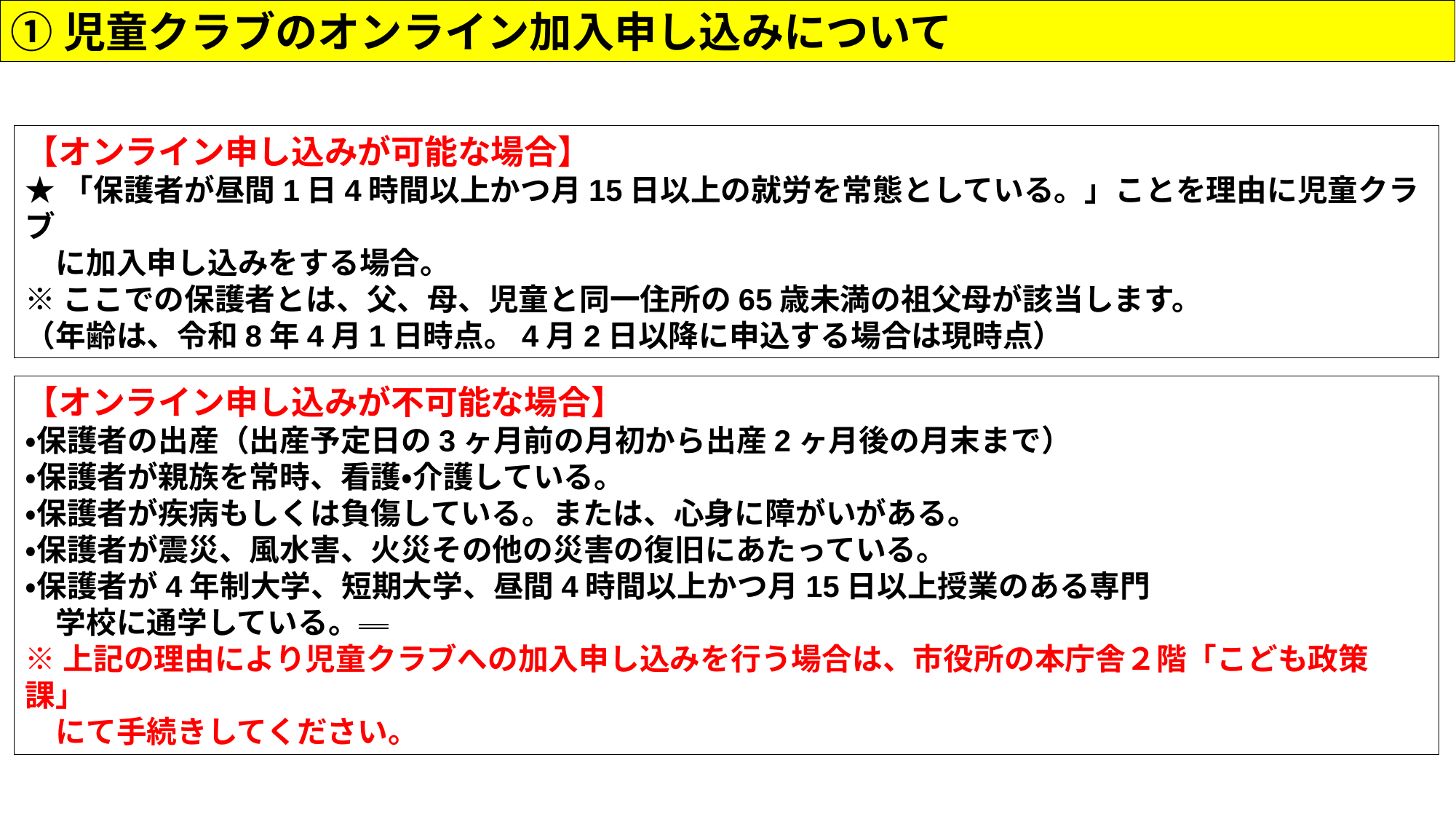

➀児童クラブのオンライン加入申し込みについて
【オンライン申し込みが可能な場合】
★「保護者が昼間1日4時間以上かつ月15日以上の就労を常態としている。」ことを理由に児童クラブ
　に加入申し込みをする場合。
※ここでの保護者とは、父、母、児童と同一住所の65歳未満の祖父母が該当します。
（年齢は、令和8年4月1日時点。4月2日以降に申込する場合は現時点）
【オンライン申し込みが不可能な場合】
・保護者の出産（出産予定日の3ヶ月前の月初から出産2ヶ月後の月末まで）
・保護者が親族を常時、看護・介護している。
・保護者が疾病もしくは負傷している。または、心身に障がいがある。
・保護者が震災、風水害、火災その他の災害の復旧にあたっている。
・保護者が4年制大学、短期大学、昼間4時間以上かつ月15日以上授業のある専門
　学校に通学している。
※上記の理由により児童クラブへの加入申し込みを行う場合は、市役所の本庁舎２階「こども政策課」
　にて手続きしてください。